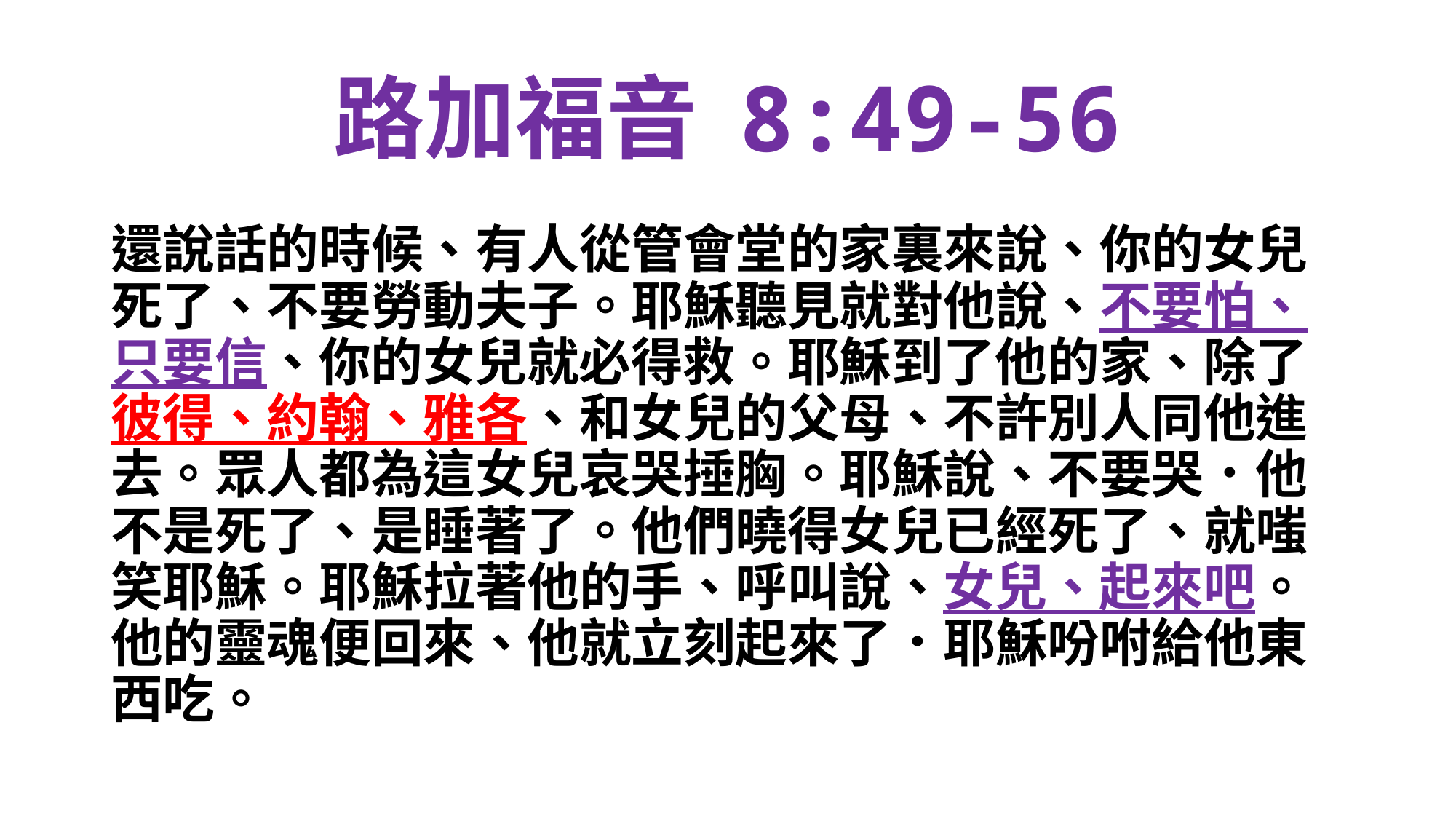

# 路加福音 8:49-56
還說話的時候、有人從管會堂的家裏來說、你的女兒死了、不要勞動夫子。耶穌聽見就對他說、不要怕、只要信、你的女兒就必得救。耶穌到了他的家、除了彼得、約翰、雅各、和女兒的父母、不許別人同他進去。眾人都為這女兒哀哭捶胸。耶穌說、不要哭．他不是死了、是睡著了。他們曉得女兒已經死了、就嗤笑耶穌。耶穌拉著他的手、呼叫說、女兒、起來吧。他的靈魂便回來、他就立刻起來了．耶穌吩咐給他東西吃。